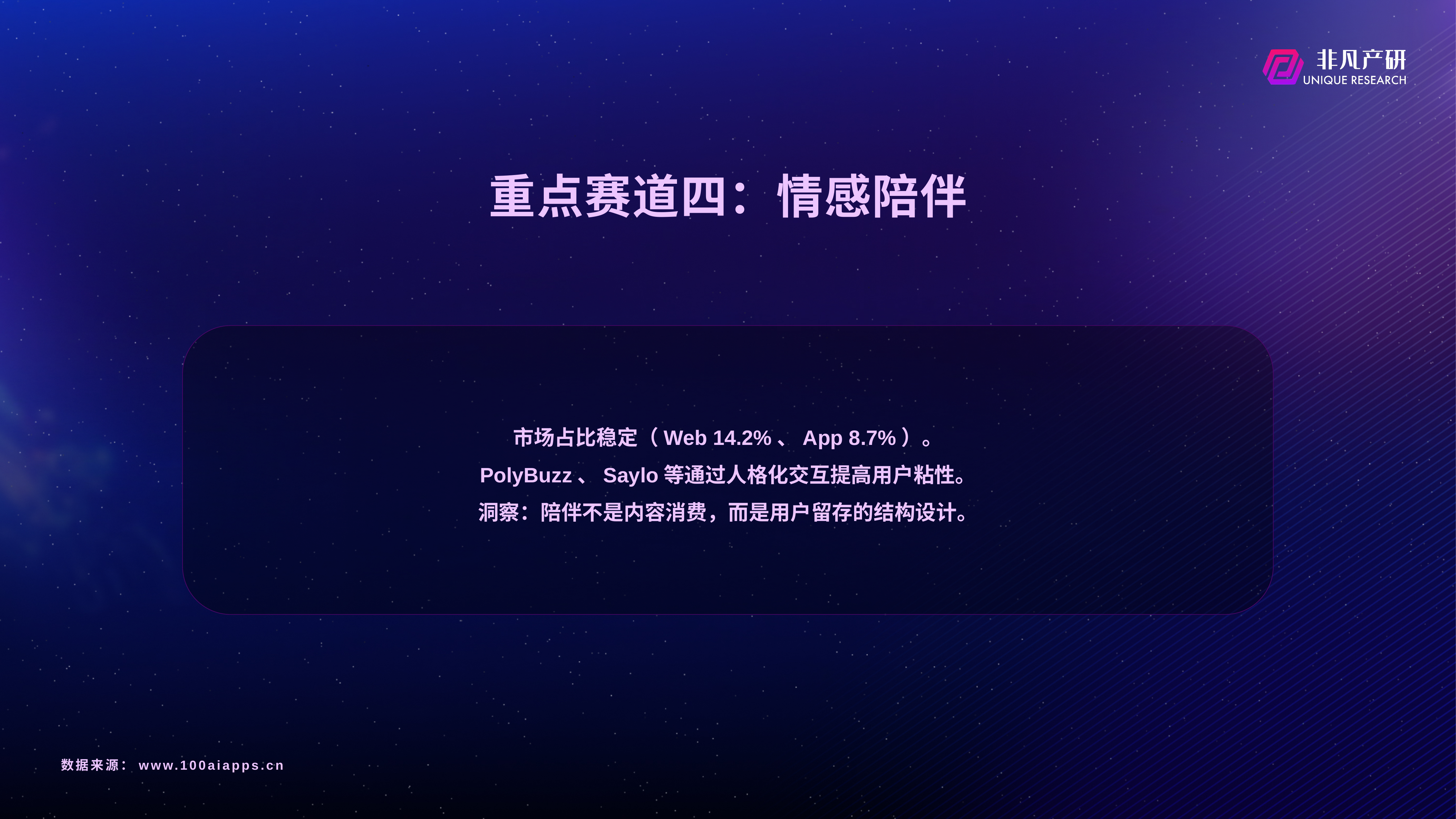

# 重点赛道四：情感陪伴

市场占比稳定（Web 14.2%、App 8.7%）。
PolyBuzz、Saylo等通过人格化交互提高用户粘性。
洞察：陪伴不是内容消费，而是用户留存的结构设计。